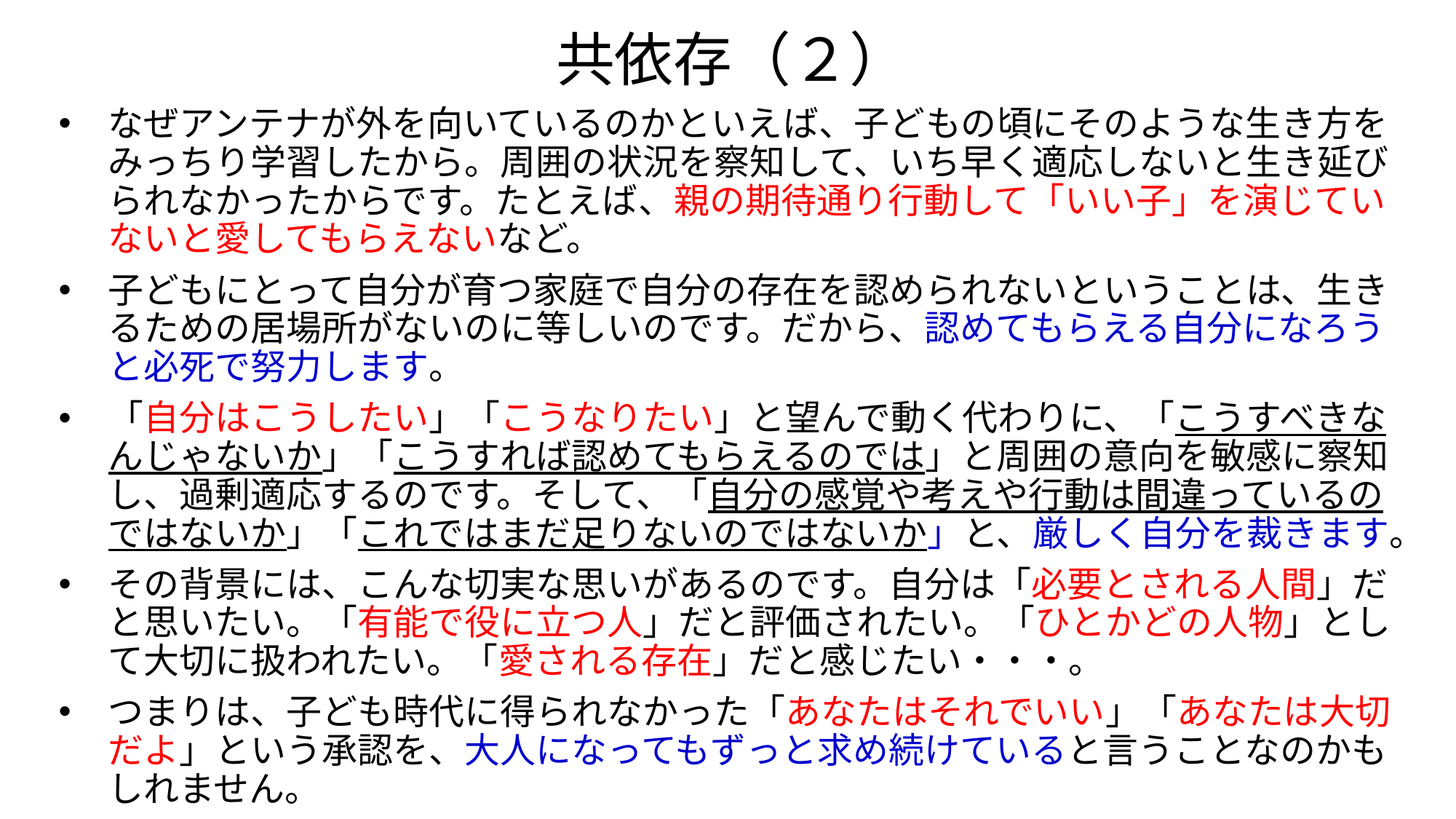

# 共依存（２）
なぜアンテナが外を向いているのかといえば、子どもの頃にそのような生き方をみっちり学習したから。周囲の状況を察知して、いち早く適応しないと生き延びられなかったからです。たとえば、親の期待通り行動して「いい子」を演じていないと愛してもらえないなど。
子どもにとって自分が育つ家庭で自分の存在を認められないということは、生きるための居場所がないのに等しいのです。だから、認めてもらえる自分になろうと必死で努力します。
「自分はこうしたい」「こうなりたい」と望んで動く代わりに、「こうすべきなんじゃないか」「こうすれば認めてもらえるのでは」と周囲の意向を敏感に察知し、過剰適応するのです。そして、「自分の感覚や考えや行動は間違っているのではないか」「これではまだ足りないのではないか」と、厳しく自分を裁きます。
その背景には、こんな切実な思いがあるのです。自分は「必要とされる人間」だと思いたい。「有能で役に立つ人」だと評価されたい。「ひとかどの人物」として大切に扱われたい。「愛される存在」だと感じたい・・・。
つまりは、子ども時代に得られなかった「あなたはそれでいい」「あなたは大切だよ」という承認を、大人になってもずっと求め続けていると言うことなのかもしれません。